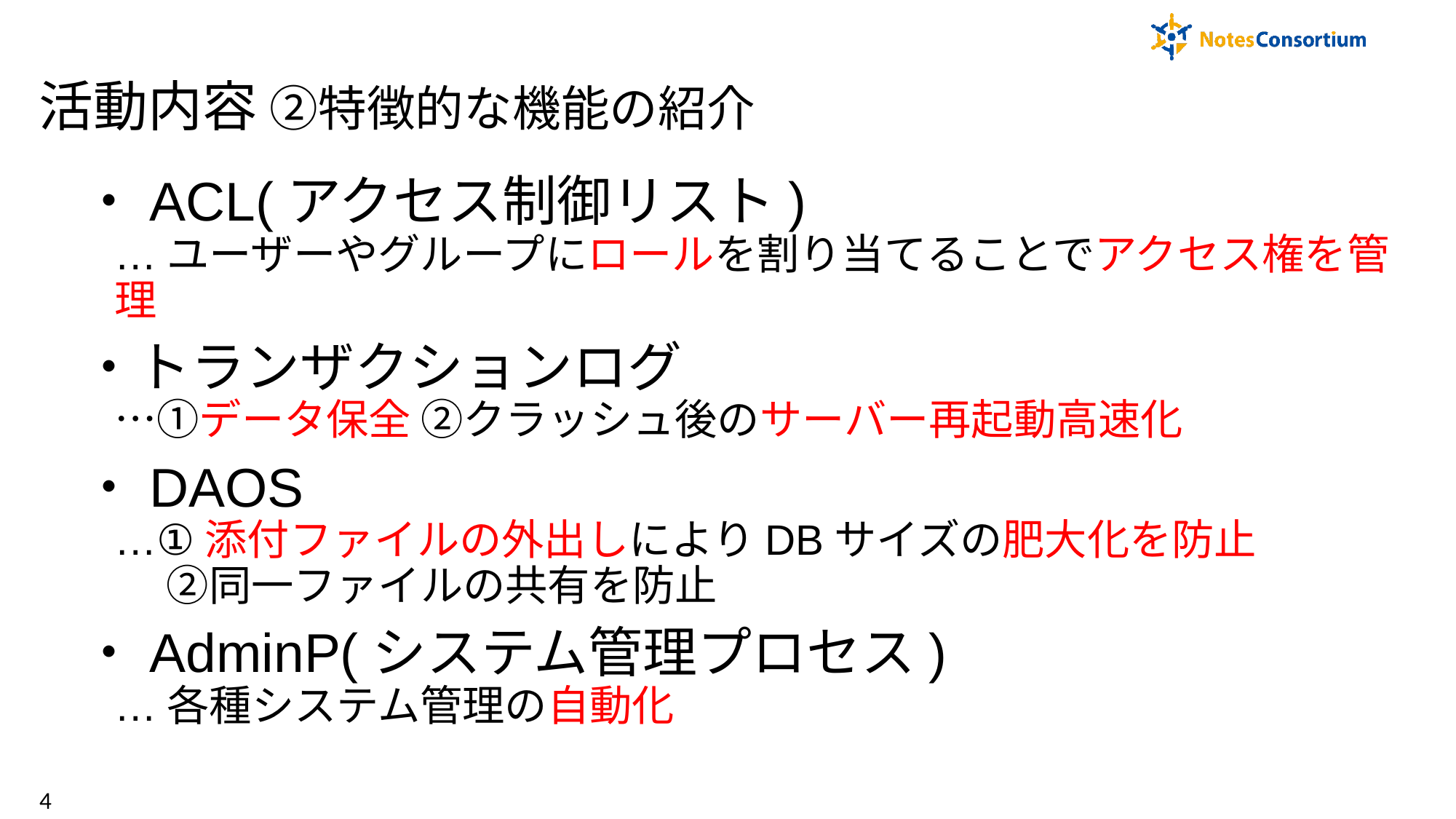

# 活動内容 ②特徴的な機能の紹介
・ACL(アクセス制御リスト)
…ユーザーやグループにロールを割り当てることでアクセス権を管理
・トランザクションログ
…①データ保全 ②クラッシュ後のサーバー再起動高速化
・DAOS
…①添付ファイルの外出しによりDBサイズの肥大化を防止
　 ②同一ファイルの共有を防止
・AdminP(システム管理プロセス)
…各種システム管理の自動化
4